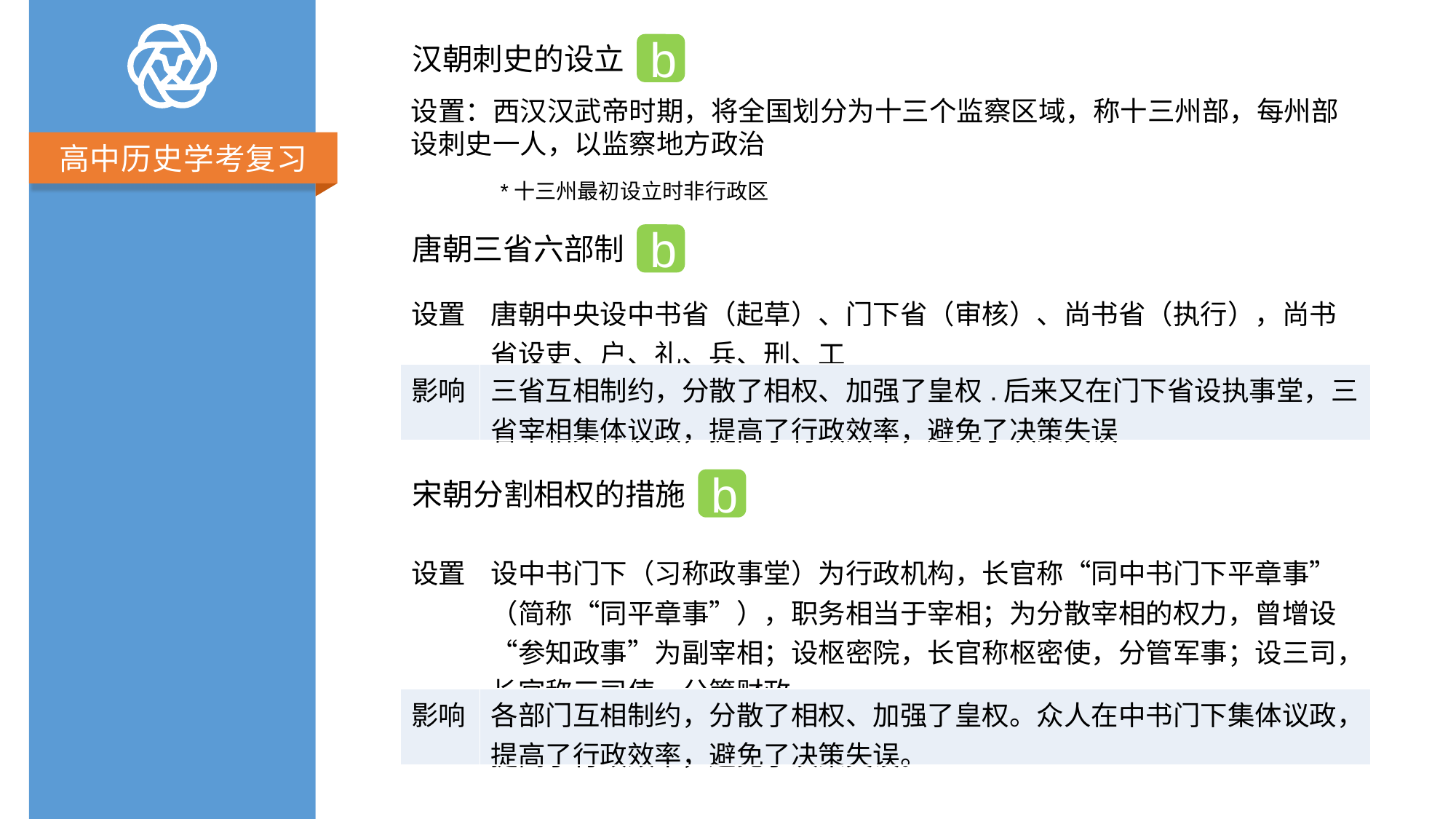

b
汉朝刺史的设立
设置：西汉汉武帝时期，将全国划分为十三个监察区域，称十三州部，每州部设刺史一人，以监察地方政治
*十三州最初设立时非行政区
唐朝三省六部制
b
| 设置 | 唐朝中央设中书省（起草）、门下省（审核）、尚书省（执行），尚书省设吏、户、礼、兵、刑、工 |
| --- | --- |
| 影响 | 三省互相制约，分散了相权、加强了皇权.后来又在门下省设执事堂，三省宰相集体议政，提高了行政效率，避免了决策失误 |
b
宋朝分割相权的措施
| 设置 | 设中书门下（习称政事堂）为行政机构，长官称“同中书门下平章事”（简称“同平章事”），职务相当于宰相；为分散宰相的权力，曾增设“参知政事”为副宰相；设枢密院，长官称枢密使，分管军事；设三司，长官称三司使，分管财政。 |
| --- | --- |
| 影响 | 各部门互相制约，分散了相权、加强了皇权。众人在中书门下集体议政，提高了行政效率，避免了决策失误。 |